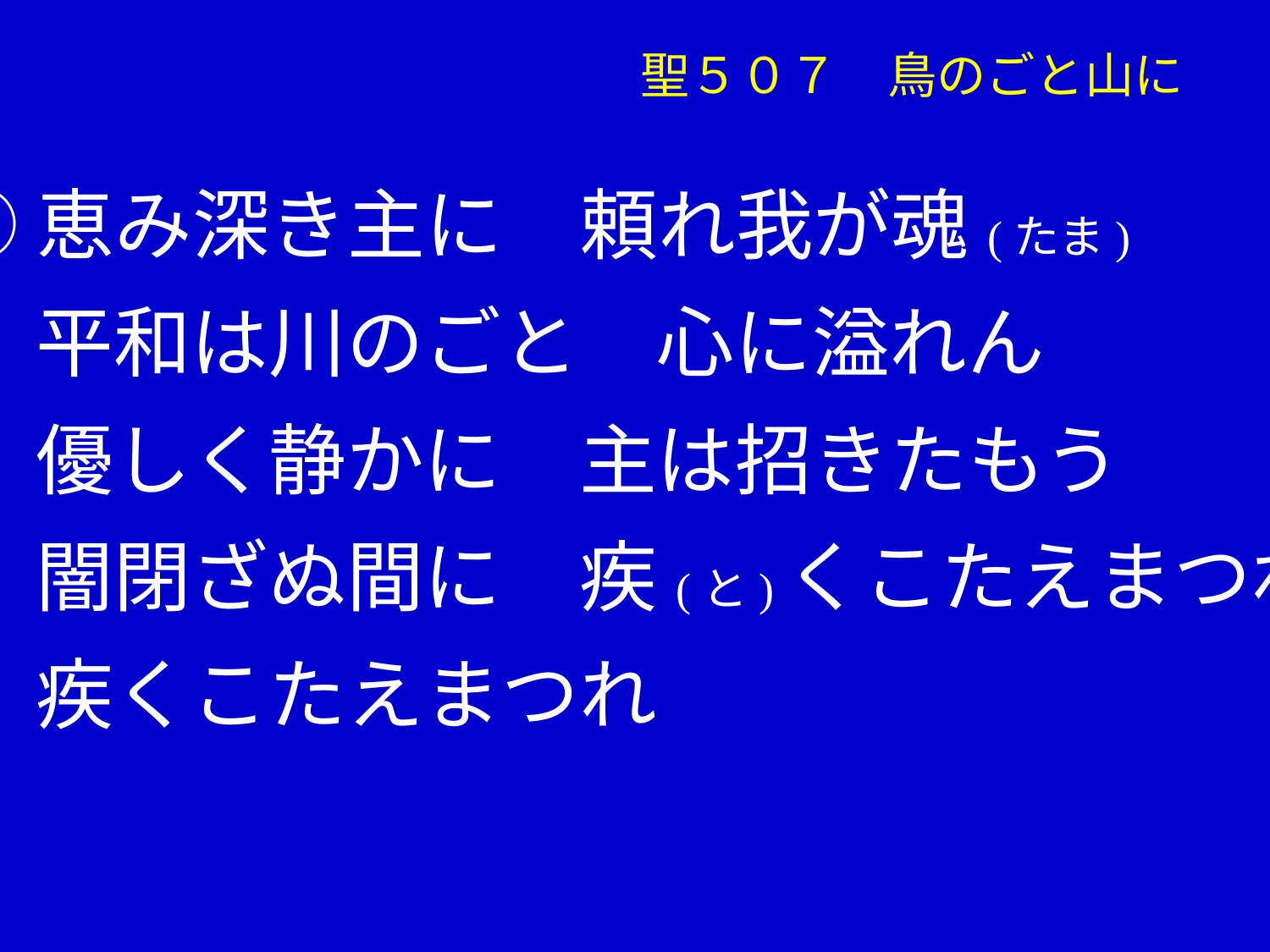

聖５０７　鳥のごと山に
②恵み深き主に　頼れ我が魂(たま)
　 平和は川のごと　心に溢れん
　 優しく静かに　主は招きたもう
　 闇閉ざぬ間に　疾(と)くこたえまつれ
　 疾くこたえまつれ